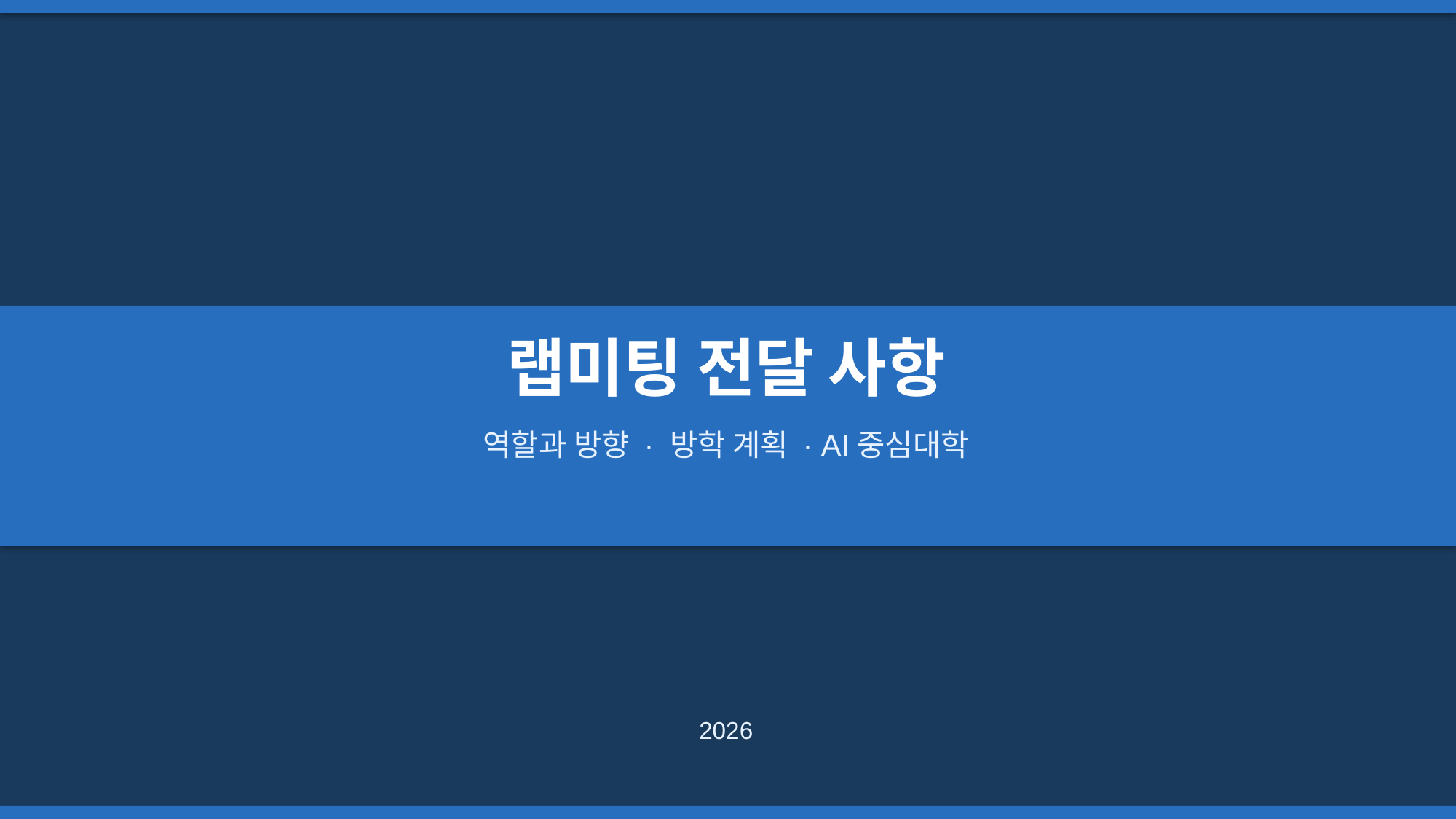

랩미팅 전달 사항
역할과 방향 · 방학 계획 · AI중심대학
2026